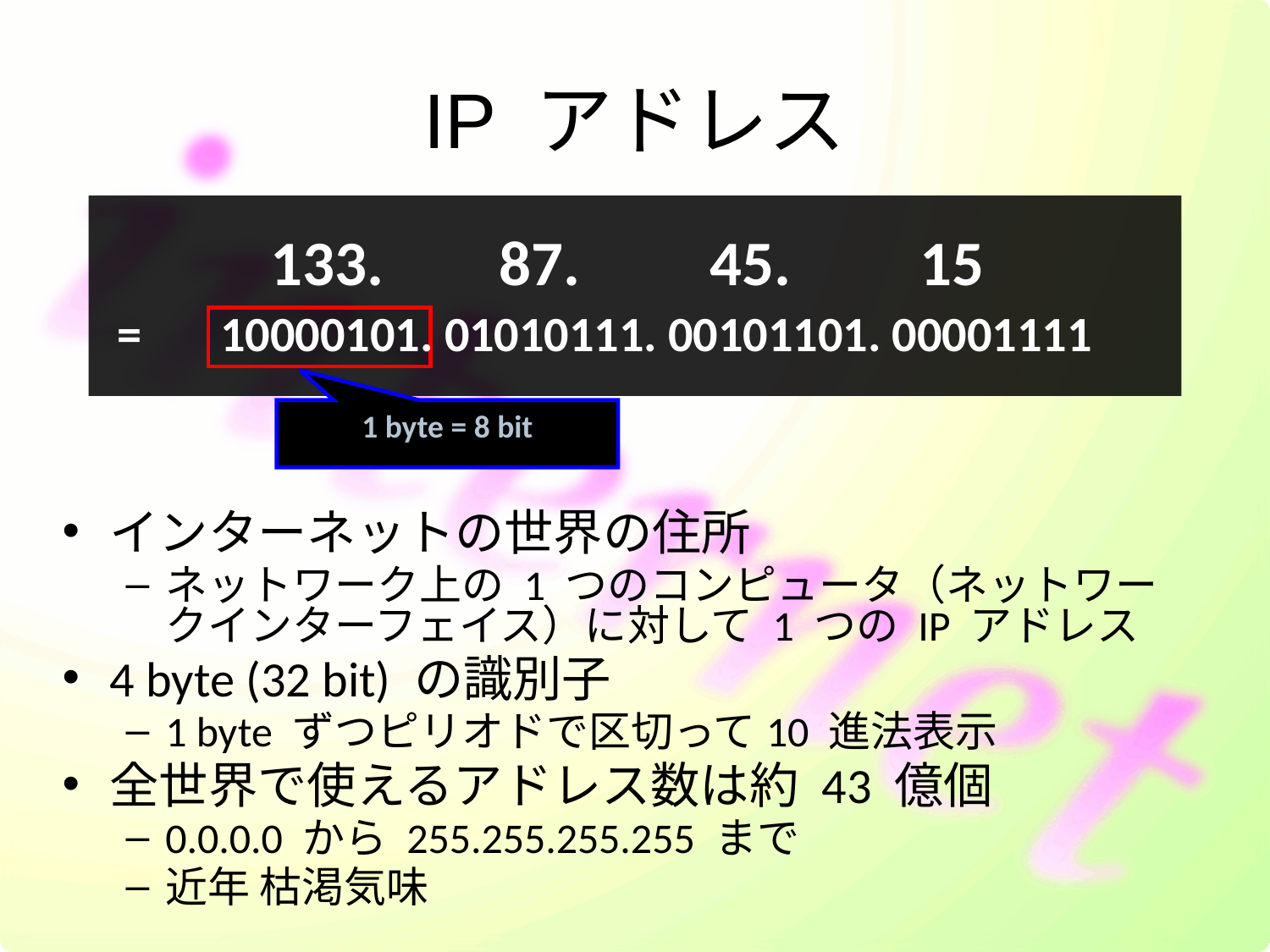

# IP アドレス

        87.         45.         15
=
10000101. 01010111. 00101101. 00001111

1 byte = 8 bit
インターネットの世界の住所
ネットワーク上の 1 つのコンピュータ（ネットワークインターフェイス）に対して 1 つの IP アドレス
4 byte (32 bit) の識別子
1 byte ずつピリオドで区切って10 進法表示
全世界で使えるアドレス数は約 43 億個
0.0.0.0 から 255.255.255.255 まで
近年 枯渇気味